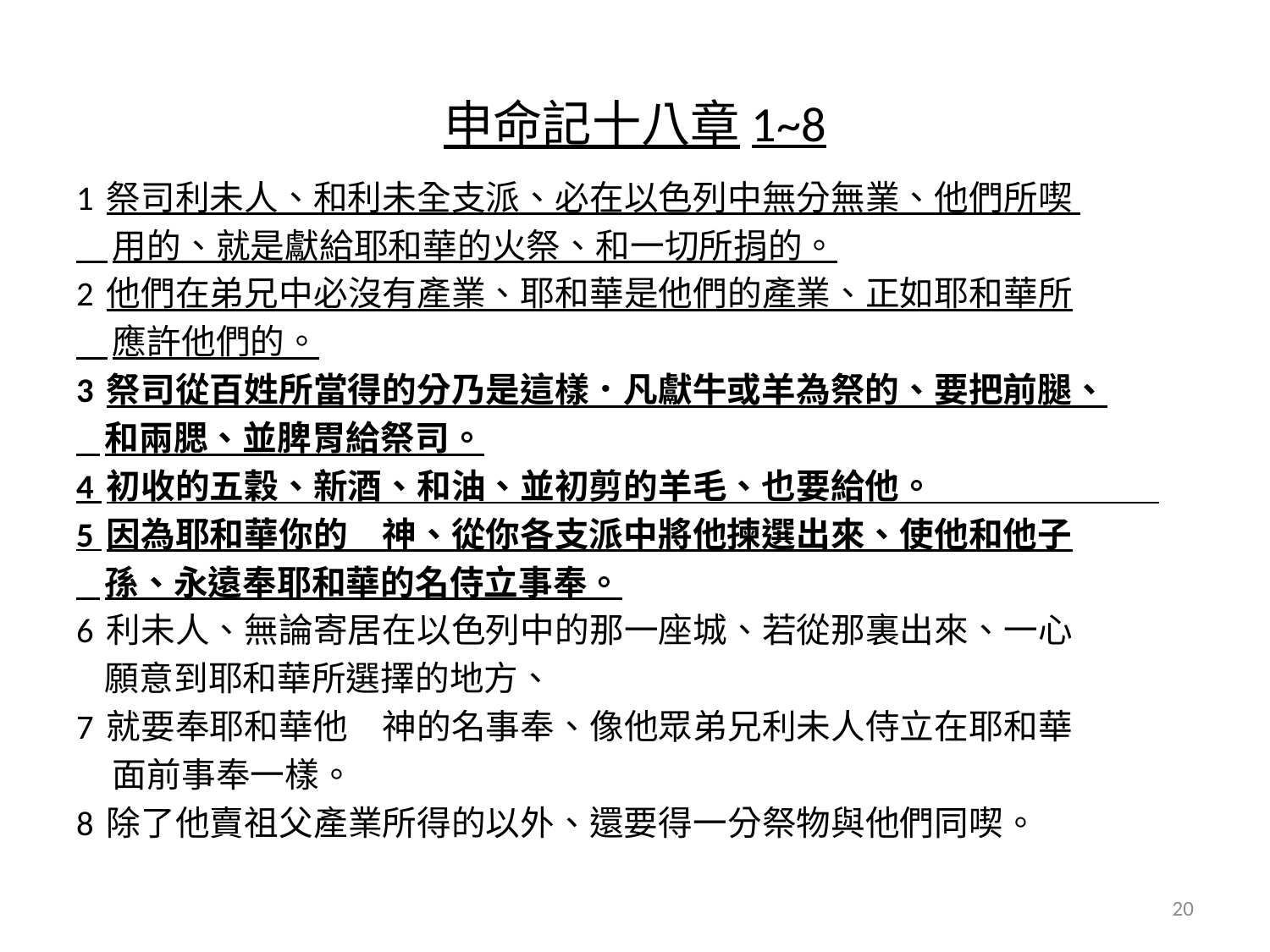

# 申命記十八章1~8
1 祭司利未人、和利未全支派、必在以色列中無分無業、他們所喫
    用的、就是獻給耶和華的火祭、和一切所捐的。
2 他們在弟兄中必沒有產業、耶和華是他們的產業、正如耶和華所
    應許他們的。
3 祭司從百姓所當得的分乃是這樣．凡獻牛或羊為祭的、要把前腿、
   和兩腮、並脾胃給祭司。
4 初收的五穀、新酒、和油、並初剪的羊毛、也要給他。
5 因為耶和華你的　神、從你各支派中將他揀選出來、使他和他子
   孫、永遠奉耶和華的名侍立事奉。
6 利未人、無論寄居在以色列中的那一座城、若從那裏出來、一心
   願意到耶和華所選擇的地方、
7 就要奉耶和華他　神的名事奉、像他眾弟兄利未人侍立在耶和華
    面前事奉一樣。
8 除了他賣祖父產業所得的以外、還要得一分祭物與他們同喫。

20